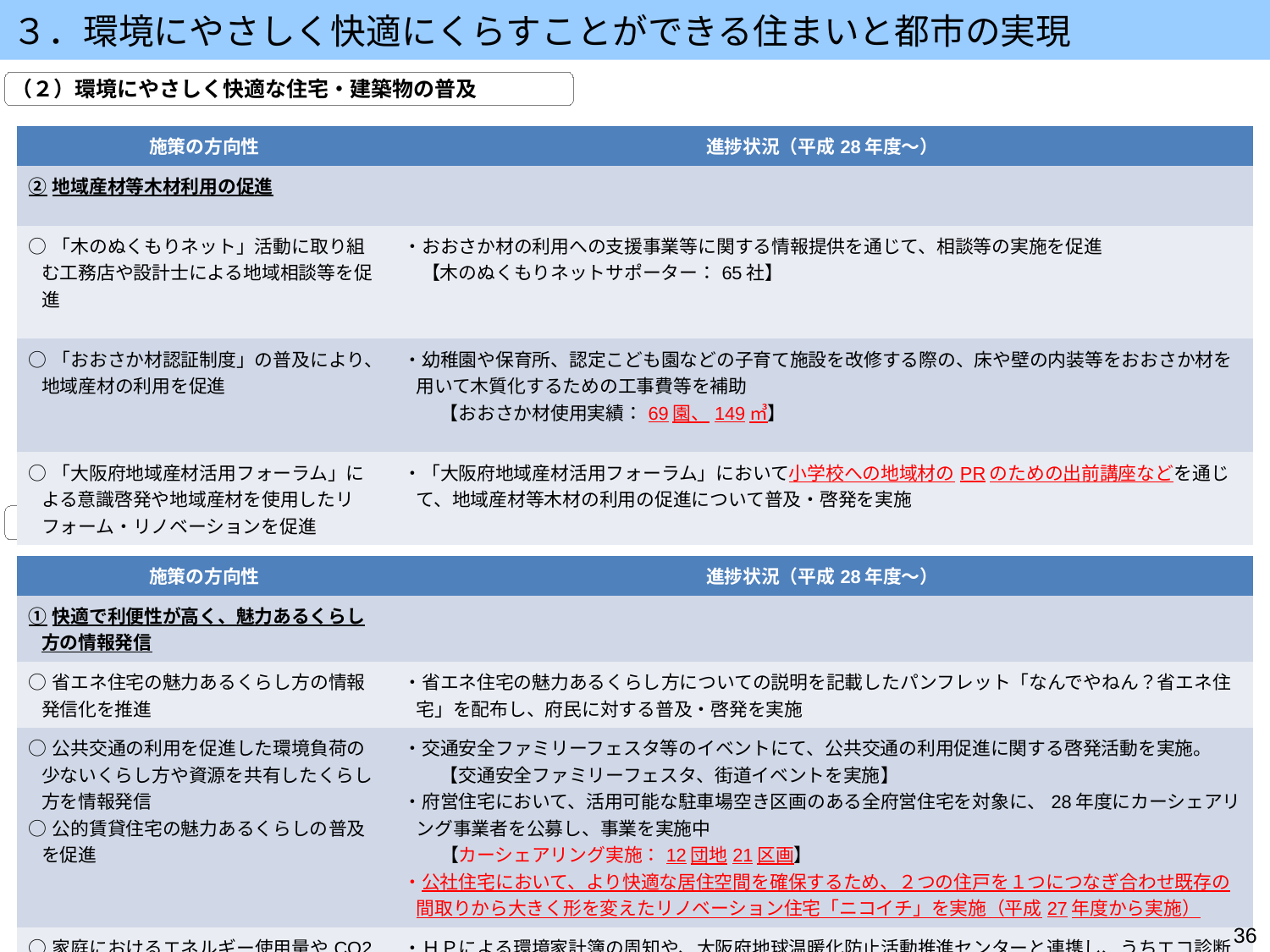

３．環境にやさしく快適にくらすことができる住まいと都市の実現
（２）環境にやさしく快適な住宅・建築物の普及
| 施策の方向性 | 進捗状況（平成28年度～） |
| --- | --- |
| ②地域産材等木材利用の促進 |  |
| ○「木のぬくもりネット」活動に取り組む工務店や設計士による地域相談等を促進 | ・おおさか材の利用への支援事業等に関する情報提供を通じて、相談等の実施を促進 　【木のぬくもりネットサポーター：65社】 |
| ○「おおさか材認証制度」の普及により、地域産材の利用を促進 | ・幼稚園や保育所、認定こども園などの子育て施設を改修する際の、床や壁の内装等をおおさか材を用いて木質化するための工事費等を補助 　　【おおさか材使用実績：69園、149㎥】 |
| ○「大阪府地域産材活用フォーラム」による意識啓発や地域産材を使用したリフォーム・リノベーションを促進 | ・「大阪府地域産材活用フォーラム」において小学校への地域材のPRのための出前講座などを通じて、地域産材等木材の利用の促進について普及・啓発を実施 |
（３）環境と調和したライフスタイルの普及
| 施策の方向性 | 進捗状況（平成28年度～） |
| --- | --- |
| ①快適で利便性が高く、魅力あるくらし方の情報発信 |  |
| ○省エネ住宅の魅力あるくらし方の情報発信化を推進 | ・省エネ住宅の魅力あるくらし方についての説明を記載したパンフレット「なんでやねん？省エネ住宅」を配布し、府民に対する普及・啓発を実施 |
| ○公共交通の利用を促進した環境負荷の少ないくらし方や資源を共有したくらし方を情報発信 ○公的賃貸住宅の魅力あるくらしの普及を促進 | ・交通安全ファミリーフェスタ等のイベントにて、公共交通の利用促進に関する啓発活動を実施。 　　【交通安全ファミリーフェスタ、街道イベントを実施】 ・府営住宅において、活用可能な駐車場空き区画のある全府営住宅を対象に、28年度にカーシェアリング事業者を公募し、事業を実施中 　　【カーシェアリング実施：12団地21区画】 ・公社住宅において、より快適な居住空間を確保するため、２つの住戸を１つにつなぎ合わせ既存の間取りから大きく形を変えたリノベーション住宅「ニコイチ」を実施（平成27年度から実施） |
| ○家庭におけるエネルギー使用量やCO2排出量の見える化 | ・ＨＰによる環境家計簿の周知や、大阪府地球温暖化防止活動推進センターと連携し、うちエコ診断の普及促進に取り組むなど、広く府民に省エネ行動を働きかけた 　　【うちエコ診断実施件数：500件（H29年度）】 |
36